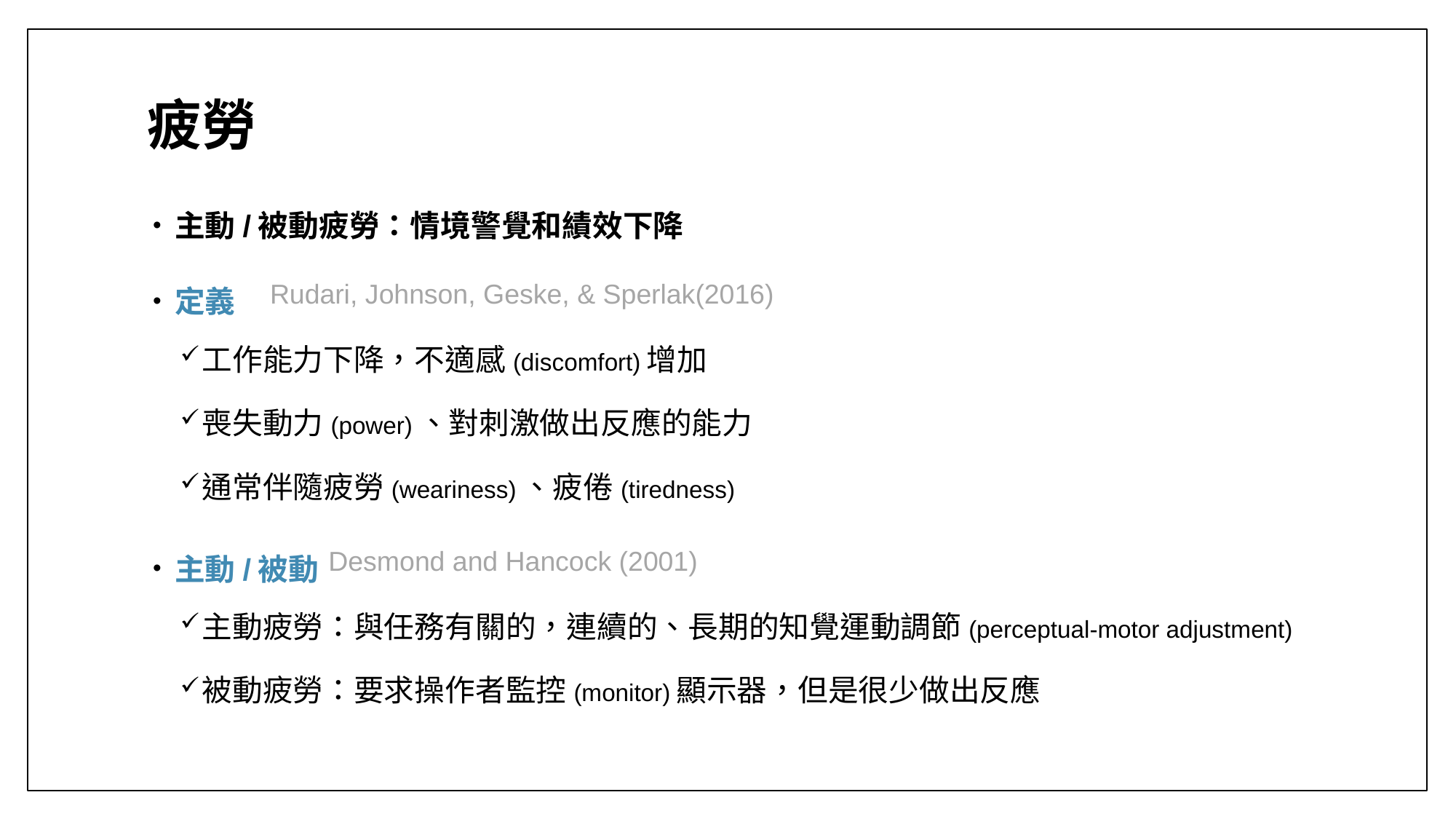

# 疲勞
主動/被動疲勞：情境警覺和績效下降
定義
工作能力下降，不適感(discomfort)增加
喪失動力(power)、對刺激做出反應的能力
通常伴隨疲勞(weariness)、疲倦(tiredness)
主動/被動
主動疲勞：與任務有關的，連續的、長期的知覺運動調節(perceptual-motor adjustment)
被動疲勞：要求操作者監控(monitor)顯示器，但是很少做出反應
Rudari, Johnson, Geske, & Sperlak(2016)
Desmond and Hancock (2001)